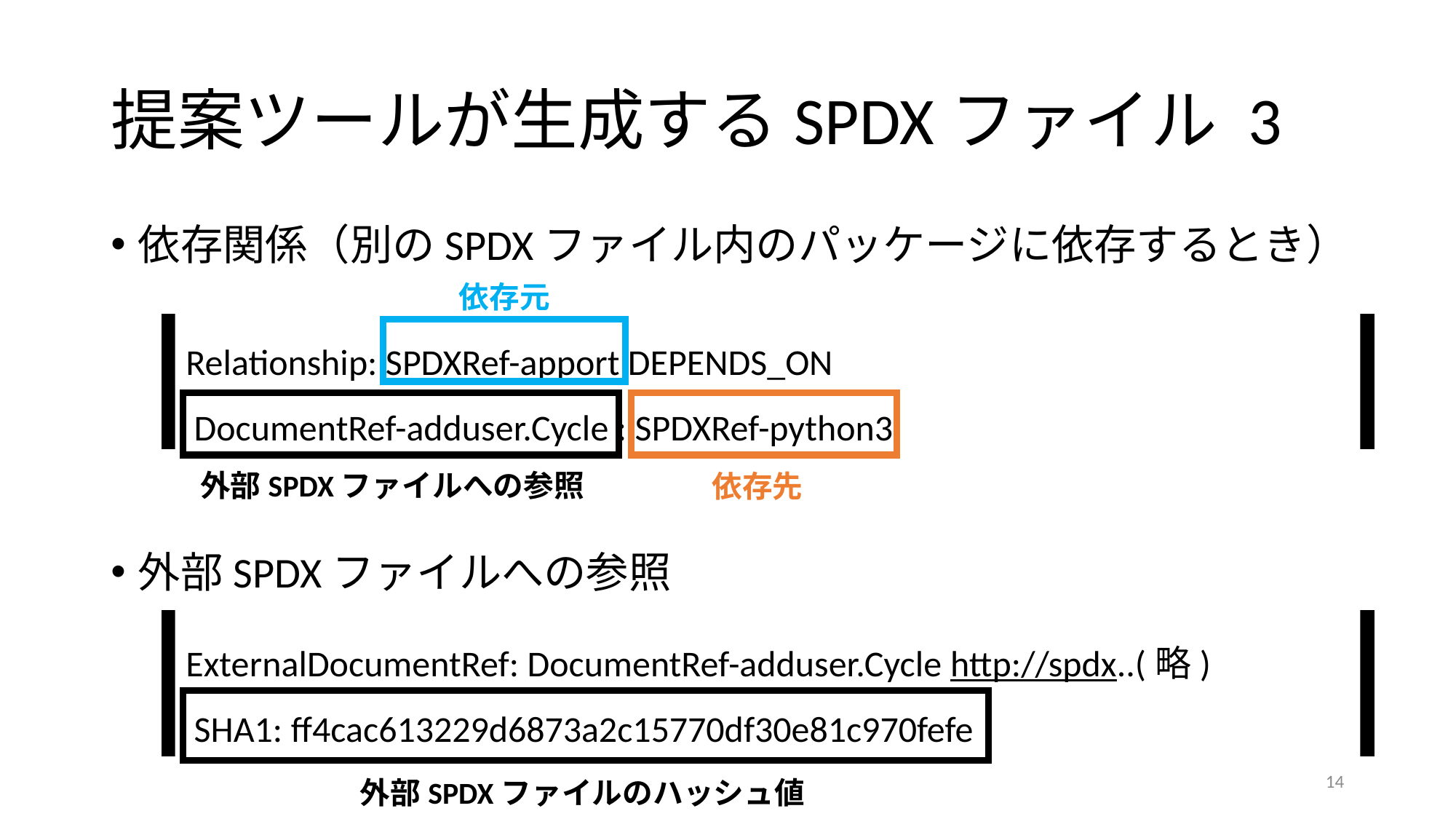

# 提案ツールが生成するSPDXファイル 3
依存関係（別のSPDXファイル内のパッケージに依存するとき）

外部SPDXファイルへの参照
依存元
Relationship: SPDXRef-apport DEPENDS_ON
 DocumentRef-adduser.Cycle : SPDXRef-python3

外部SPDXファイルへの参照
依存先
ExternalDocumentRef: DocumentRef-adduser.Cycle http://spdx..(略)
 SHA1: ff4cac613229d6873a2c15770df30e81c970fefe

14
外部SPDXファイルのハッシュ値